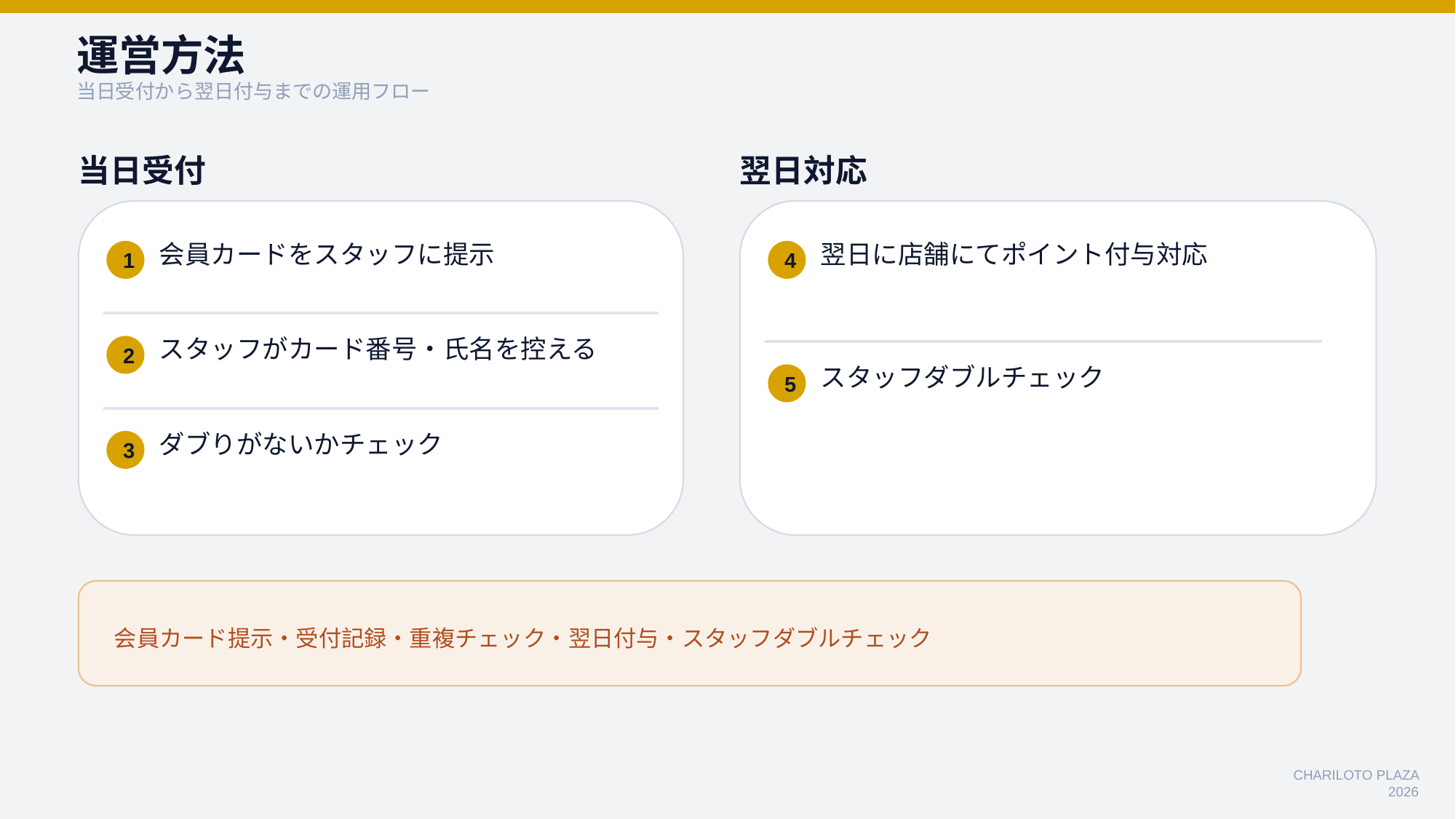

運営方法
当日受付から翌日付与までの運用フロー
当日受付
翌日対応

会員カードをスタッフに提示
翌日に店舗にてポイント付与対応
1
4

スタッフがカード番号・氏名を控える
2

スタッフダブルチェック
5

ダブりがないかチェック
3
会員カード提示・受付記録・重複チェック・翌日付与・スタッフダブルチェック
CHARILOTO PLAZA 2026